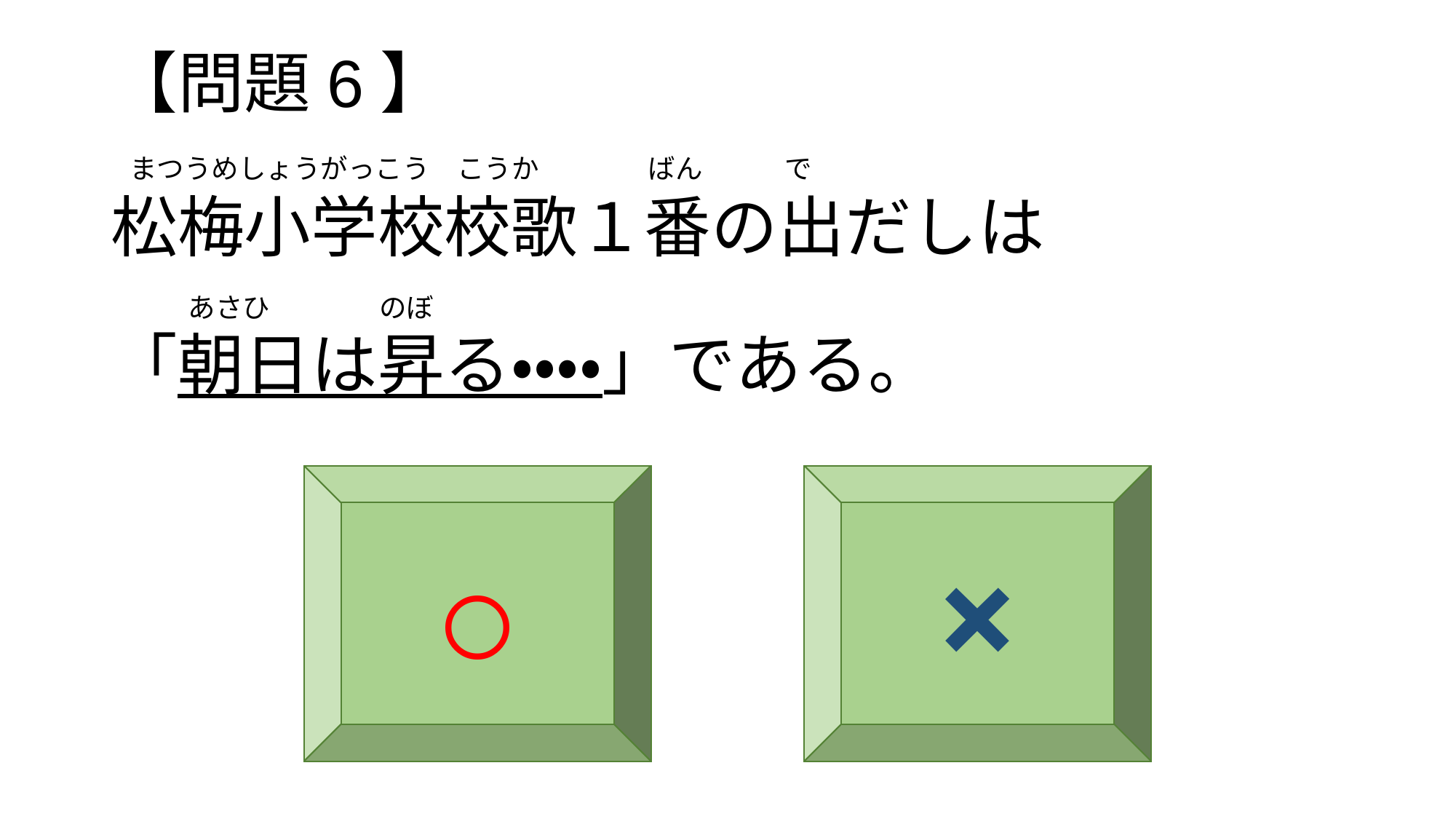

# 【問題6】 松梅小学校校歌１番の出だしは 「朝日は昇る・・・・」である。
　まつうめしょうがっこう　こうか　　　　ばん　　　で
　　　あさひ　　　　のぼ
○
×